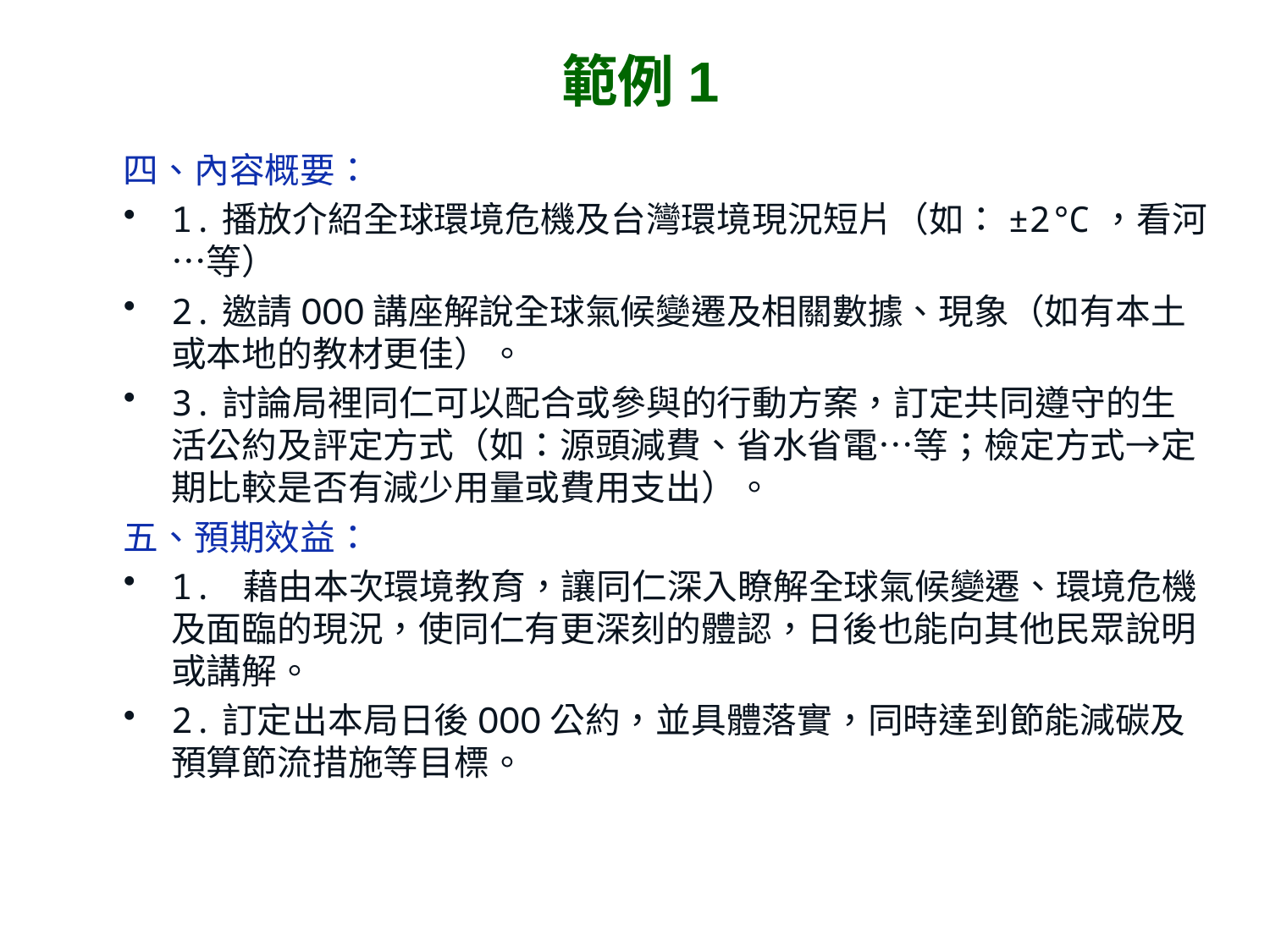

# 範例1
四、內容概要：
1.播放介紹全球環境危機及台灣環境現況短片（如：±2℃，看河…等）
2.邀請OOO講座解說全球氣候變遷及相關數據、現象（如有本土或本地的教材更佳）。
3.討論局裡同仁可以配合或參與的行動方案，訂定共同遵守的生活公約及評定方式（如：源頭減費、省水省電…等；檢定方式→定期比較是否有減少用量或費用支出）。
五、預期效益：
1. 藉由本次環境教育，讓同仁深入瞭解全球氣候變遷、環境危機及面臨的現況，使同仁有更深刻的體認，日後也能向其他民眾說明或講解。
2.訂定出本局日後OOO公約，並具體落實，同時達到節能減碳及預算節流措施等目標。